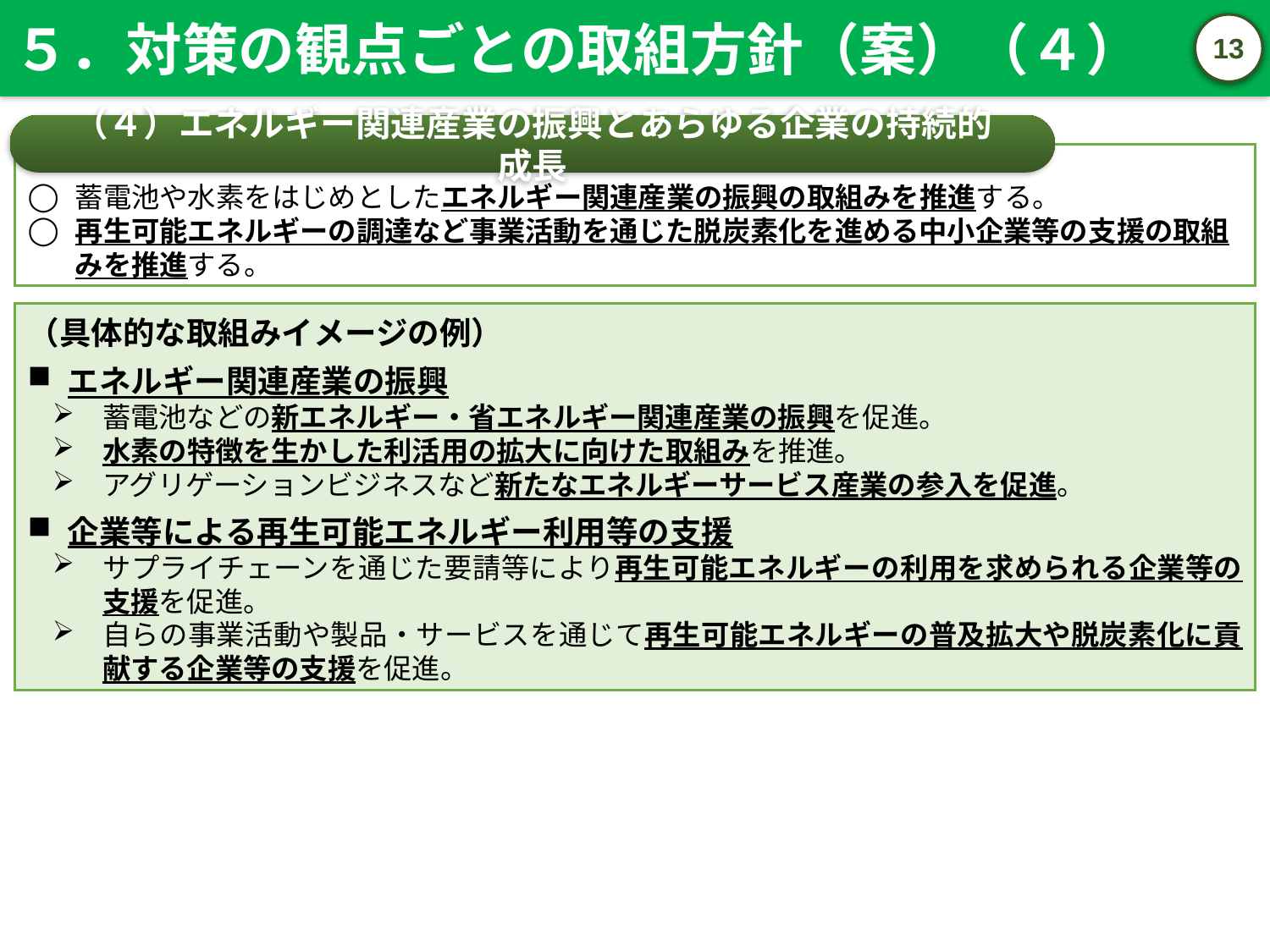

５．対策の観点ごとの取組方針（案）（４）
13
（４）エネルギー関連産業の振興とあらゆる企業の持続的成長
蓄電池や水素をはじめとしたエネルギー関連産業の振興の取組みを推進する。
再生可能エネルギーの調達など事業活動を通じた脱炭素化を進める中小企業等の支援の取組みを推進する。
（具体的な取組みイメージの例）
エネルギー関連産業の振興
蓄電池などの新エネルギー・省エネルギー関連産業の振興を促進。
水素の特徴を生かした利活用の拡大に向けた取組みを推進。
アグリゲーションビジネスなど新たなエネルギーサービス産業の参入を促進。
企業等による再生可能エネルギー利用等の支援
サプライチェーンを通じた要請等により再生可能エネルギーの利用を求められる企業等の支援を促進。
自らの事業活動や製品・サービスを通じて再生可能エネルギーの普及拡大や脱炭素化に貢献する企業等の支援を促進。